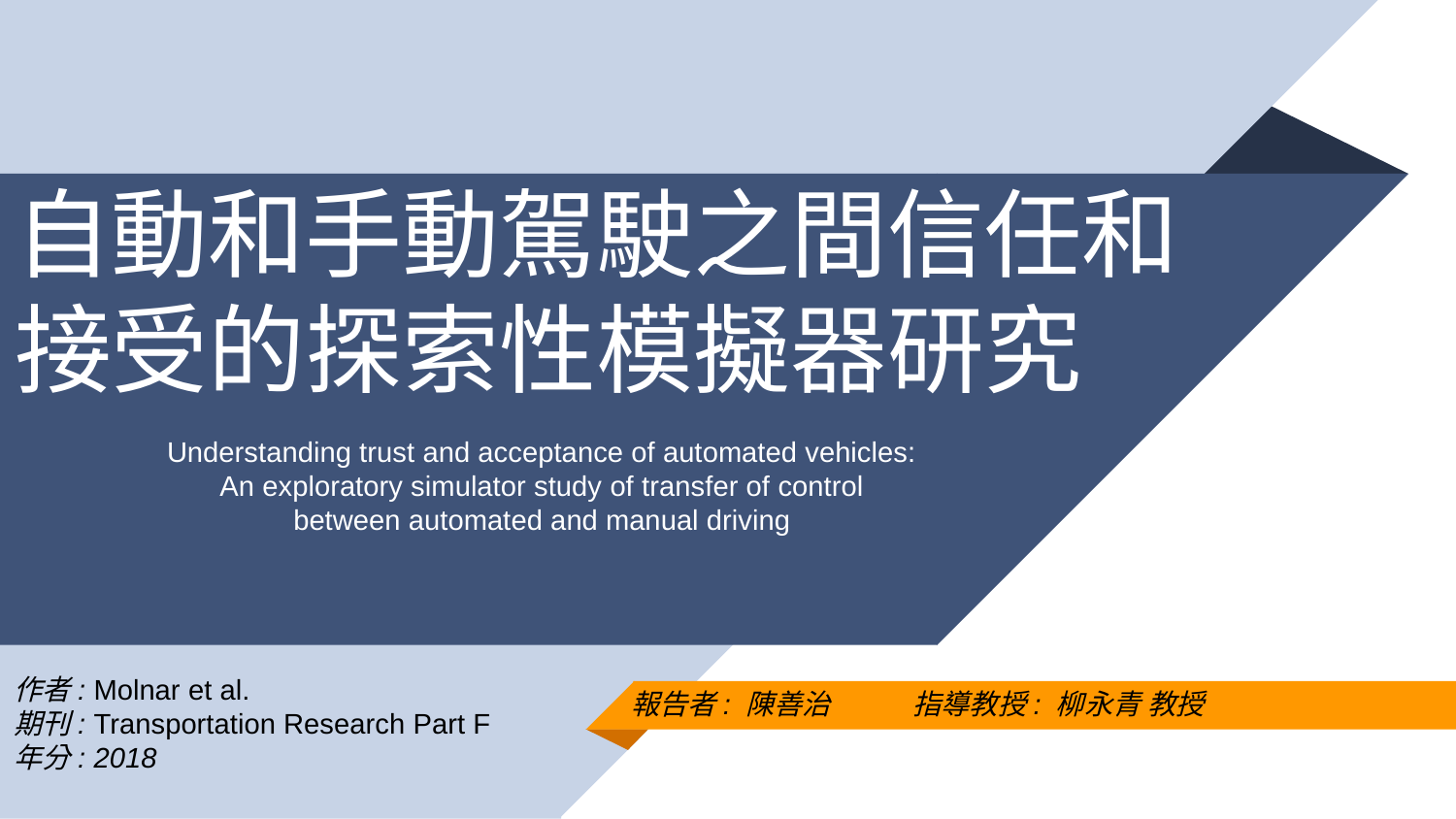

# ⾃動和⼿動駕駛之間信任和接受的探索性模擬器研究
Understanding trust and acceptance of automated vehicles:
An exploratory simulator study of transfer of control between automated and manual driving
作者: Molnar et al.
期刊: Transportation Research Part F
年分: 2018
報告者: 陳善治             指導教授: 柳永青 教授